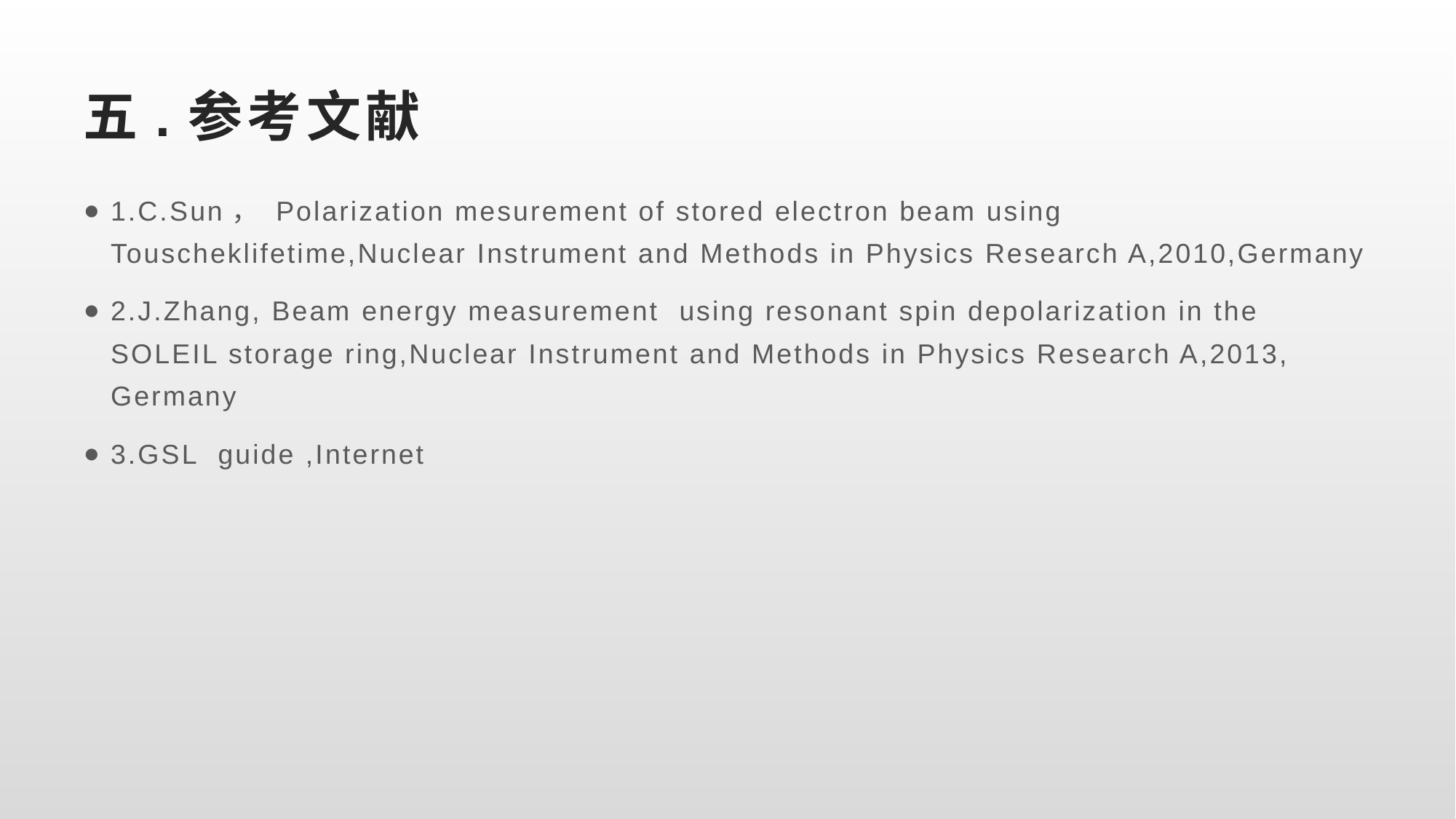

# 五.参考文献
1.C.Sun， Polarization mesurement of stored electron beam using Touscheklifetime,Nuclear Instrument and Methods in Physics Research A,2010,Germany
2.J.Zhang, Beam energy measurement  using resonant spin depolarization in the SOLEIL storage ring,Nuclear Instrument and Methods in Physics Research A,2013, Germany
3.GSL  guide ,Internet